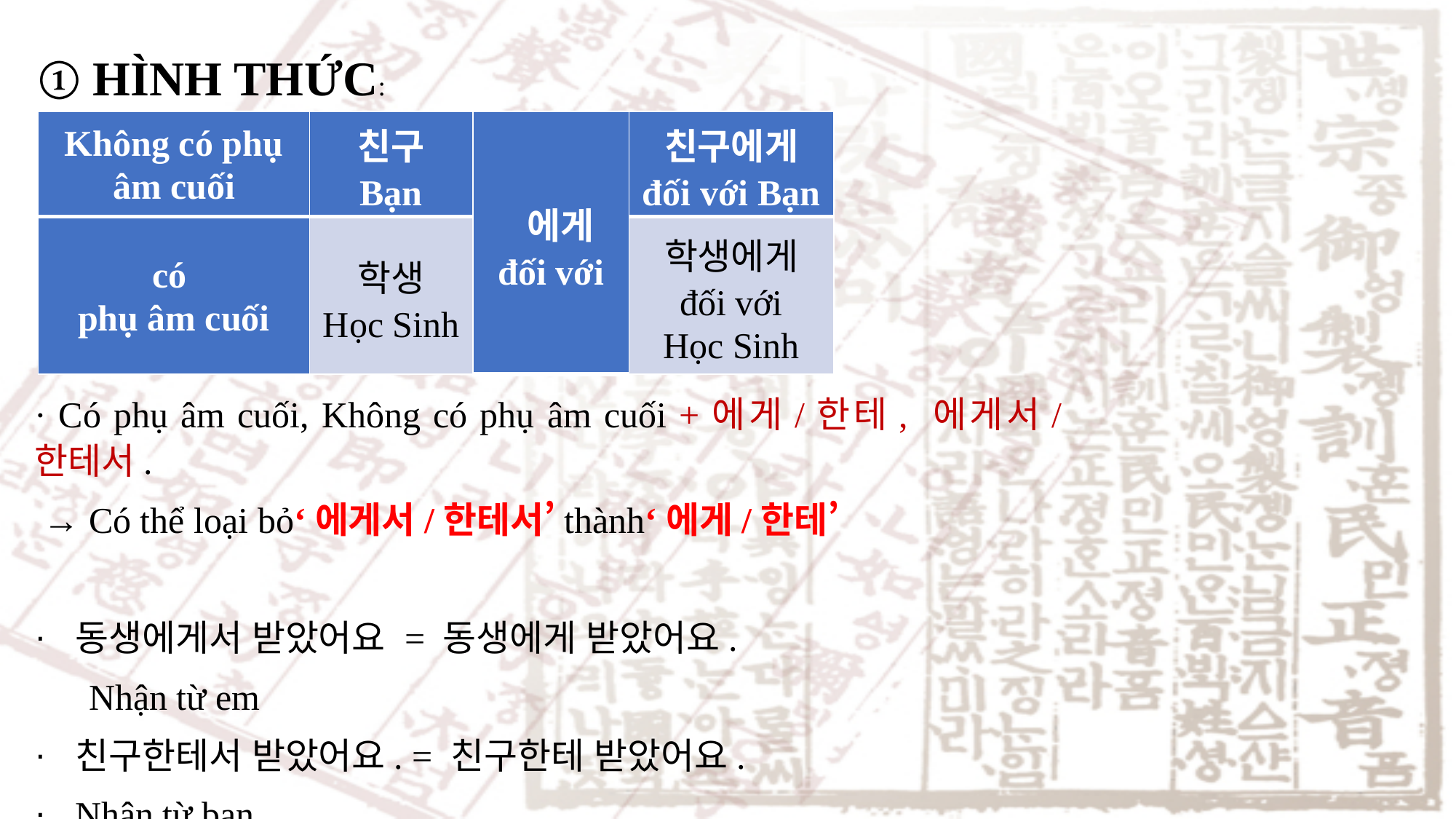

HÌNH THỨC:
| Không có phụ âm cuối | 친구 Bạn | 에게 đối với | 친구에게 đối với Bạn |
| --- | --- | --- | --- |
| có phụ âm cuối | 학생 Học Sinh |  | 학생에게 đối với Học Sinh |
· Có phụ âm cuối, Không có phụ âm cuối +에게/한테, 에게서/한테서.
 → Có thể loại bỏ‘에게서/한테서’thành‘에게/한테’

동생에게서 받았어요 = 동생에게 받았어요.
Nhận từ em
친구한테서 받았어요. = 친구한테 받았어요.
Nhận từ bạn